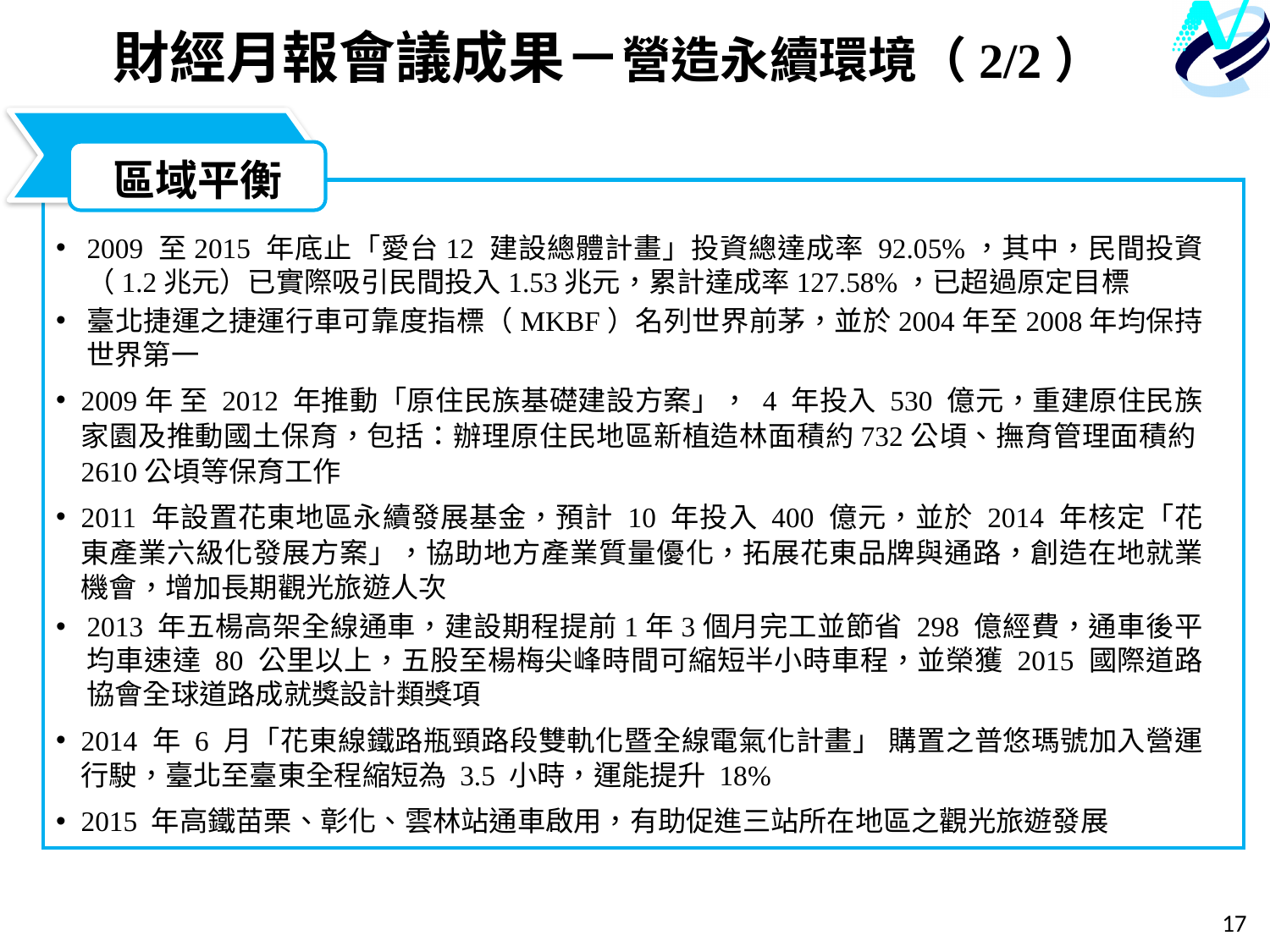

財經月報會議成果－營造永續環境（2/2）

區域平衡

2009 至2015 年底止「愛台12 建設總體計畫」投資總達成率 92.05%，其中，民間投資（1.2兆元）已實際吸引民間投入1.53兆元，累計達成率127.58%，已超過原定目標
臺北捷運之捷運行車可靠度指標（MKBF）名列世界前茅，並於2004年至2008年均保持世界第一
2009年 至 2012 年推動「原住民族基礎建設方案」， 4 年投入 530 億元，重建原住民族家園及推動國土保育，包括：辦理原住民地區新植造林面積約732公頃、撫育管理面積約2610公頃等保育工作
2011 年設置花東地區永續發展基金，預計 10 年投入 400 億元，並於 2014 年核定「花東產業六級化發展方案」，協助地方產業質量優化，拓展花東品牌與通路，創造在地就業機會，增加長期觀光旅遊人次
2013 年五楊高架全線通車，建設期程提前1年3個月完工並節省 298 億經費，通車後平均車速達 80 公里以上，五股至楊梅尖峰時間可縮短半小時車程，並榮獲 2015 國際道路協會全球道路成就獎設計類獎項
2014 年 6 月「花東線鐵路瓶頸路段雙軌化暨全線電氣化計畫」 購置之普悠瑪號加入營運行駛，臺北至臺東全程縮短為 3.5 小時，運能提升 18%
2015 年高鐵苗栗、彰化、雲林站通車啟用，有助促進三站所在地區之觀光旅遊發展